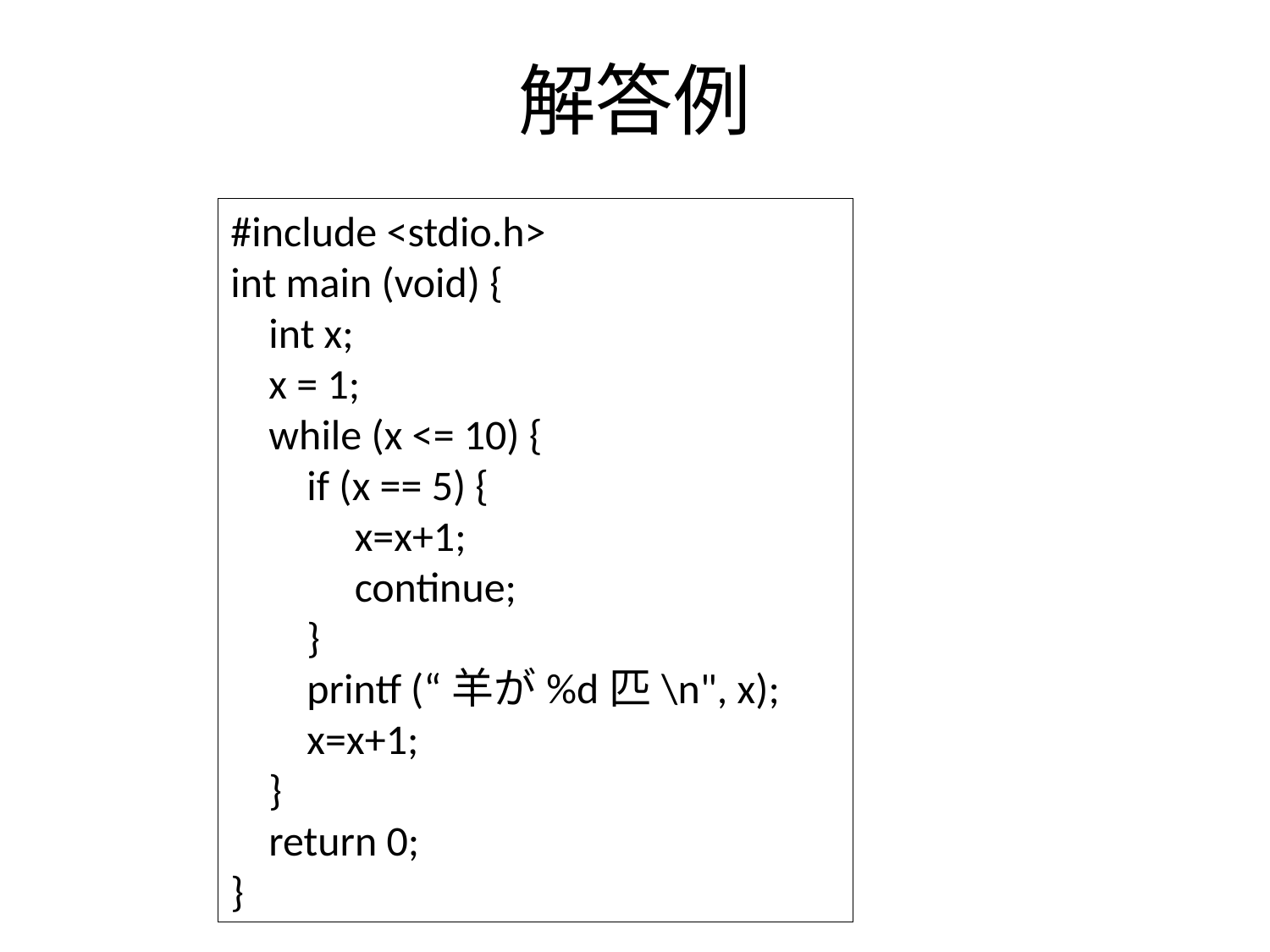

# 解答例
#include <stdio.h>
int main (void) {
    int x;
    x = 1;
    while (x <= 10) {
        if (x == 5) {
             x=x+1;
             continue;
        }
        printf (“羊が%d匹\n", x);
        x=x+1;
    }
    return 0;
}